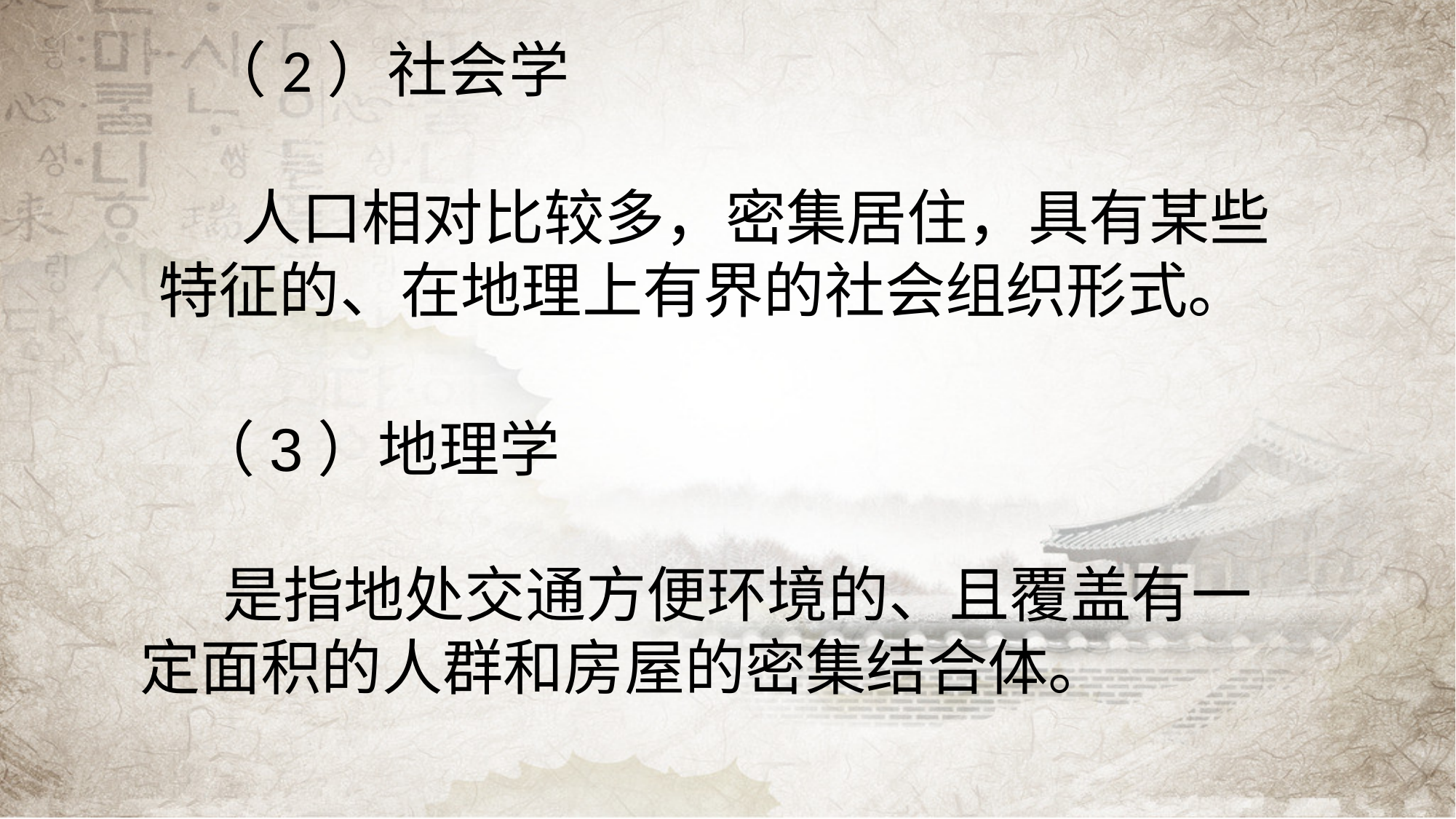

（2）社会学
 人口相对比较多，密集居住，具有某些特征的、在地理上有界的社会组织形式。

（3）地理学

 是指地处交通方便环境的、且覆盖有一定面积的人群和房屋的密集结合体。